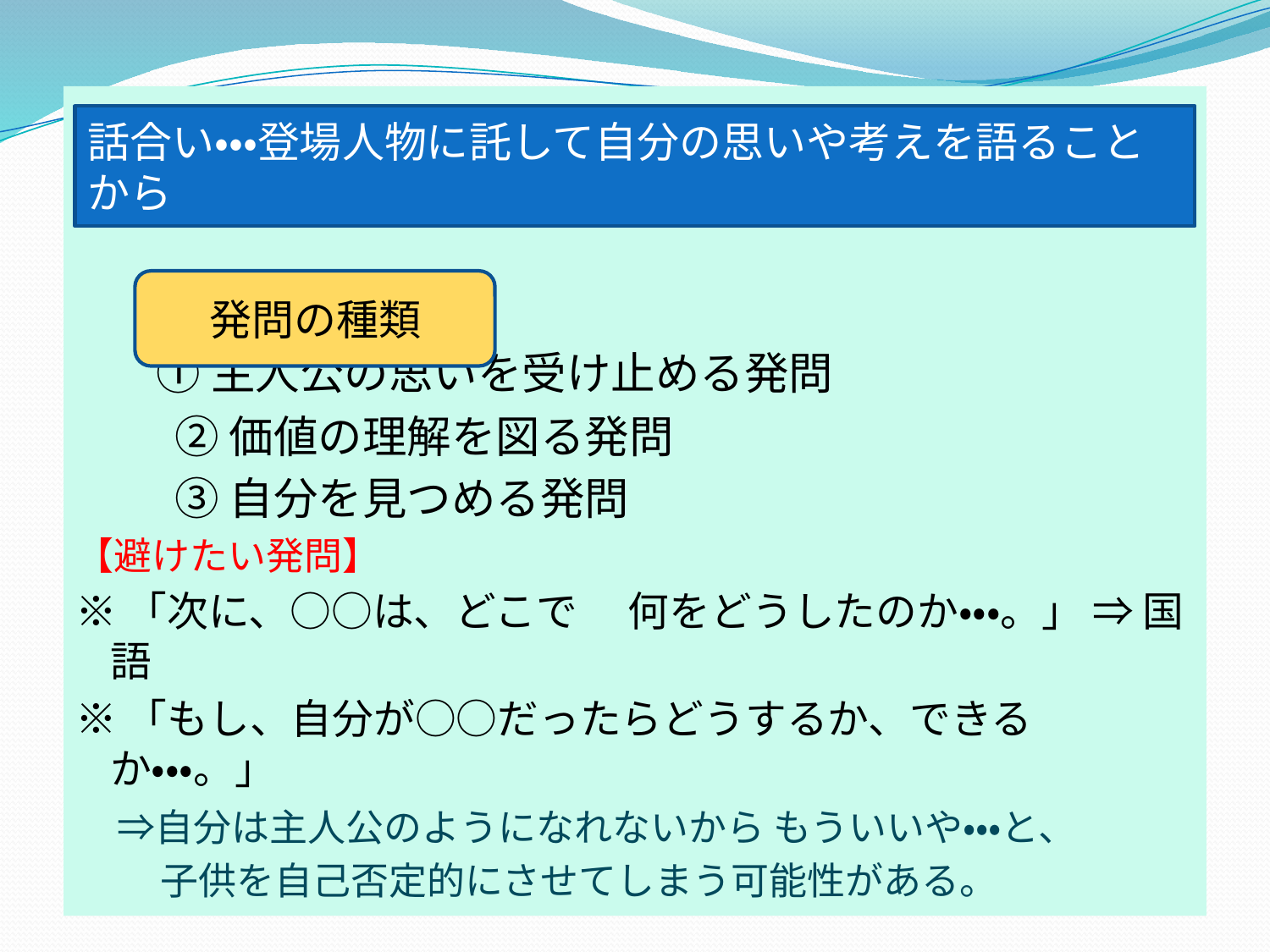

① 主人公の思いを受け止める発問
　　 ② 価値の理解を図る発問
　　 ③ 自分を見つめる発問
【避けたい発問】
※「次に、○○は、どこで　 何をどうしたのか・・・。」 ⇒ 国語
※「もし、自分が○○だったらどうするか、できるか・・・。」
　⇒自分は主人公のようになれないから もういいや・・・と、
　　 子供を自己否定的にさせてしまう可能性がある。
話合い・・・登場人物に託して自分の思いや考えを語ることから
発問の種類